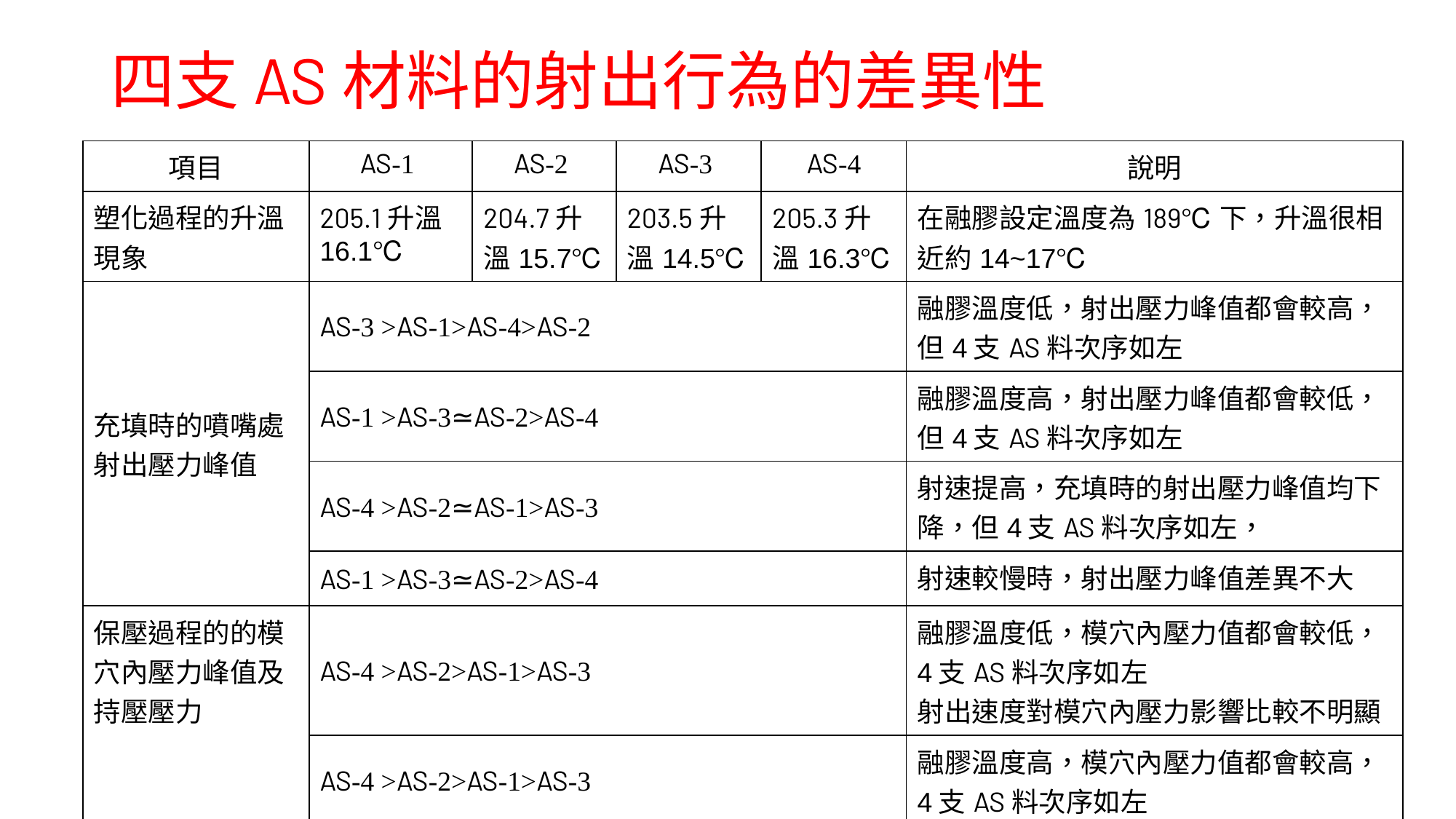

# 四支AS材料的射出行為的差異性
| 項目 | AS-1 | AS-2 | AS-3 | AS-4 | 說明 |
| --- | --- | --- | --- | --- | --- |
| 塑化過程的升溫現象 | 205.1升溫16.1℃ | 204.7升溫15.7℃ | 203.5升溫14.5℃ | 205.3升溫16.3℃ | 在融膠設定溫度為189℃下，升溫很相近約14~17℃ |
| 充填時的噴嘴處射出壓力峰值 | AS-3 >AS-1>AS-4>AS-2 |  |  |  | 融膠溫度低，射出壓力峰值都會較高，但4支AS料次序如左 |
|  | AS-1 >AS-3≃AS-2>AS-4 |  |  |  | 融膠溫度高，射出壓力峰值都會較低，但4支AS料次序如左 |
|  | AS-4 >AS-2≃AS-1>AS-3 |  |  |  | 射速提高，充填時的射出壓力峰值均下降，但4支AS料次序如左， |
|  | AS-1 >AS-3≃AS-2>AS-4 |  |  |  | 射速較慢時，射出壓力峰值差異不大 |
| 保壓過程的的模穴內壓力峰值及持壓壓力 | AS-4 >AS-2>AS-1>AS-3 |  |  |  | 融膠溫度低，模穴內壓力值都會較低，4支AS料次序如左 射出速度對模穴內壓力影響比較不明顯 |
|  | AS-4 >AS-2>AS-1>AS-3 |  |  |  | 融膠溫度高，模穴內壓力值都會較高，4支AS料次序如左 |
| 重量 | AS-1 ≃AS-4 > AS-2≃AS-3 |  |  |  |  |